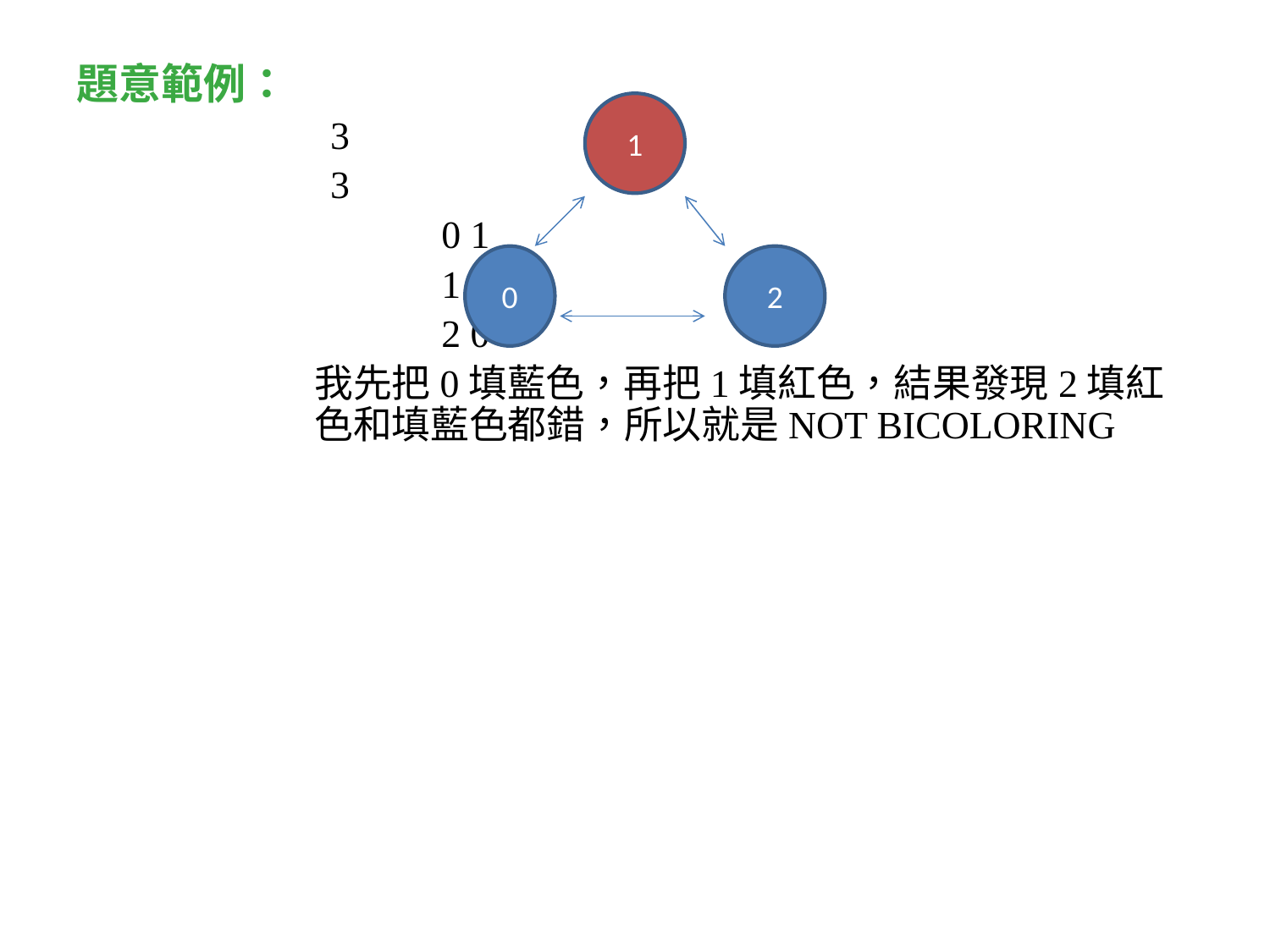

題意範例：
		3
		3
	0 1
	1 2
	2 0
我先把0填藍色，再把1填紅色，結果發現2填紅色和填藍色都錯，所以就是NOT BICOLORING
1
0
2